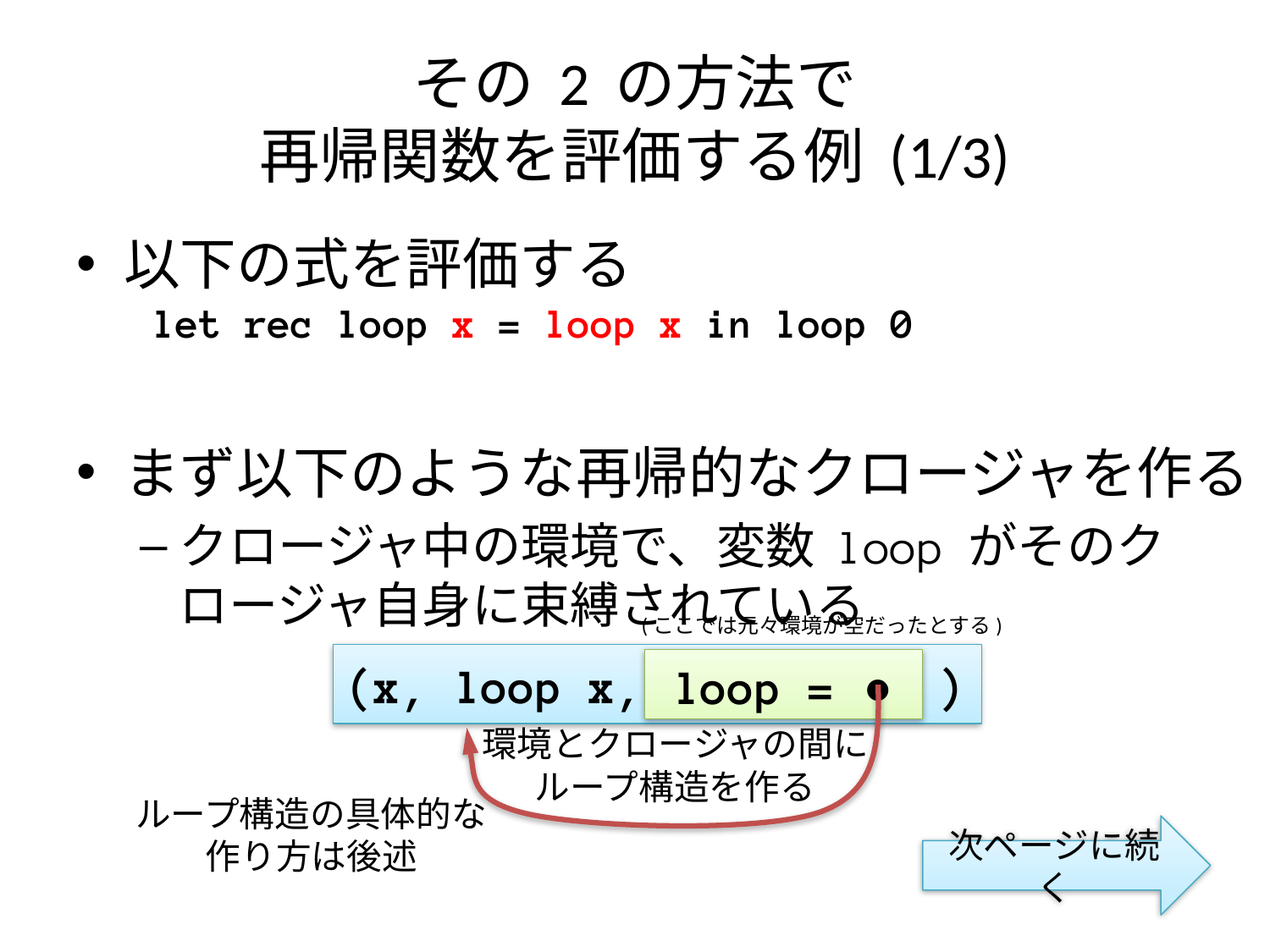

# その 2 の方法で 再帰関数を評価する例 (1/3)
以下の式を評価する
  let rec loop x = loop x in loop 0

まず以下のような再帰的なクロージャを作る
クロージャ中の環境で、変数 loop がそのクロージャ自身に束縛されている
(ここでは元々環境が空だったとする)
(x, loop x,           )
loop = ●

環境とクロージャの間に
ループ構造を作る
ループ構造の具体的な
作り方は後述
次ページに続く